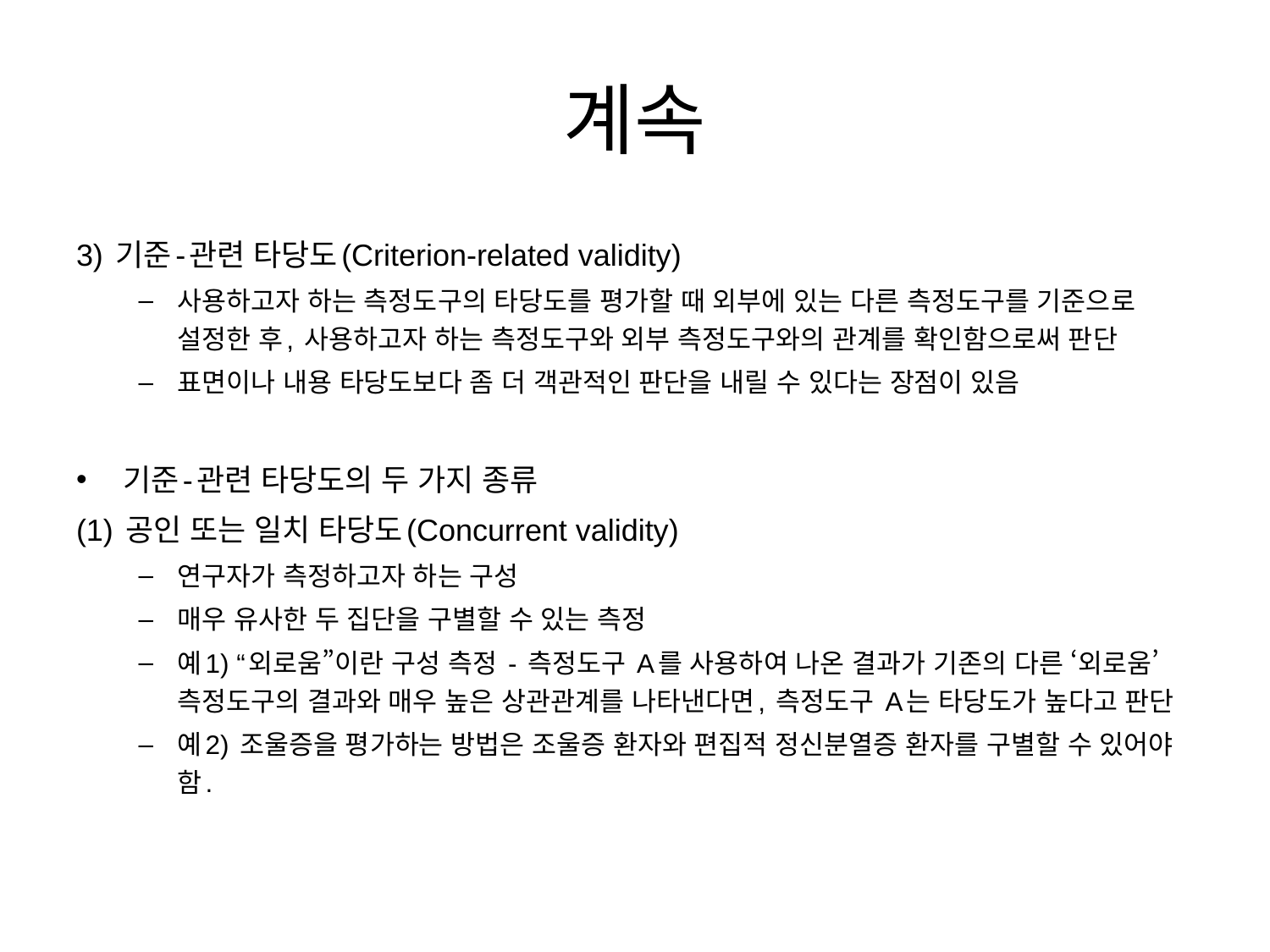

# 계속
3) 기준-관련 타당도(Criterion-related validity)
사용하고자 하는 측정도구의 타당도를 평가할 때 외부에 있는 다른 측정도구를 기준으로 설정한 후, 사용하고자 하는 측정도구와 외부 측정도구와의 관계를 확인함으로써 판단
표면이나 내용 타당도보다 좀 더 객관적인 판단을 내릴 수 있다는 장점이 있음

기준-관련 타당도의 두 가지 종류
(1) 공인 또는 일치 타당도(Concurrent validity)
연구자가 측정하고자 하는 구성
매우 유사한 두 집단을 구별할 수 있는 측정
예1) “외로움”이란 구성 측정 - 측정도구 A를 사용하여 나온 결과가 기존의 다른 ‘외로움’ 측정도구의 결과와 매우 높은 상관관계를 나타낸다면, 측정도구 A는 타당도가 높다고 판단
예2) 조울증을 평가하는 방법은 조울증 환자와 편집적 정신분열증 환자를 구별할 수 있어야 함.